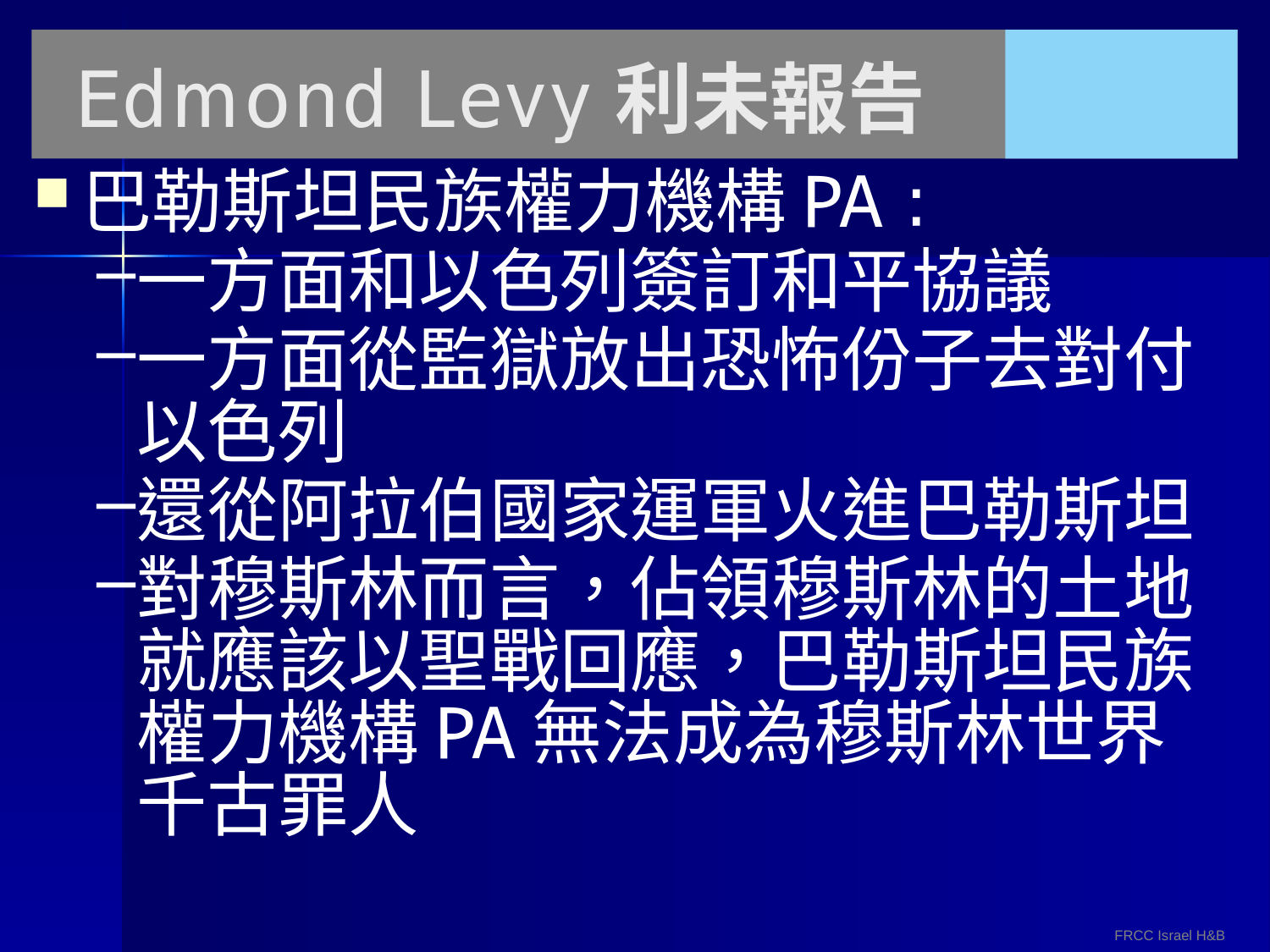

# Edmond Levy利未報告

巴勒斯坦民族權力機構PA :
一方面和以色列簽訂和平協議
一方面從監獄放出恐怖份子去對付以色列
還從阿拉伯國家運軍火進巴勒斯坦
對穆斯林而言，佔領穆斯林的土地就應該以聖戰回應，巴勒斯坦民族權力機構PA無法成為穆斯林世界千古罪人